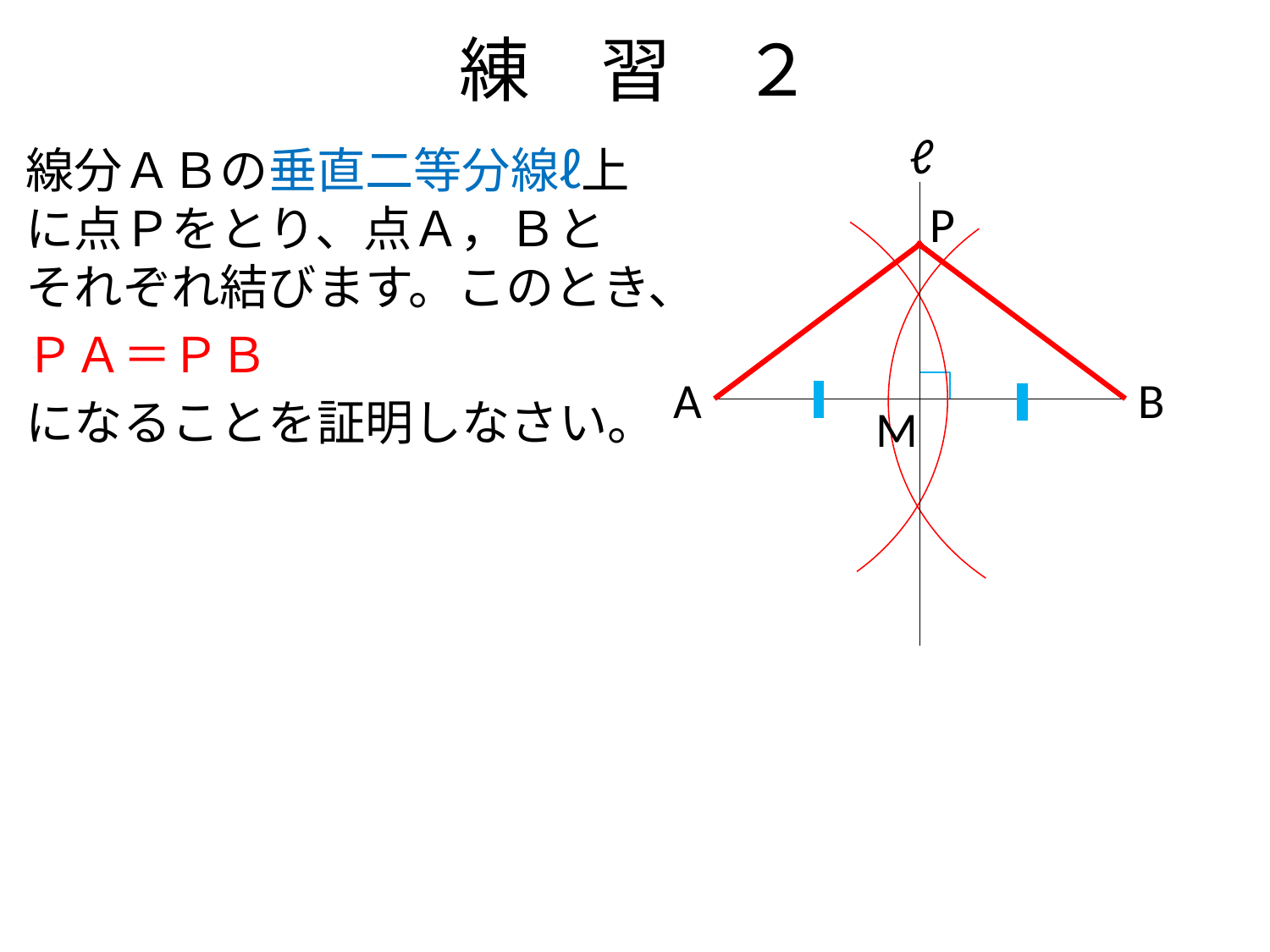

# 練　習　２
ℓ
線分ＡＢの垂直二等分線ℓ上に点Ｐをとり、点Ａ，Ｂとそれぞれ結びます。このとき、
ＰＡ＝ＰＢ
になることを証明しなさい。

P
A
B

M